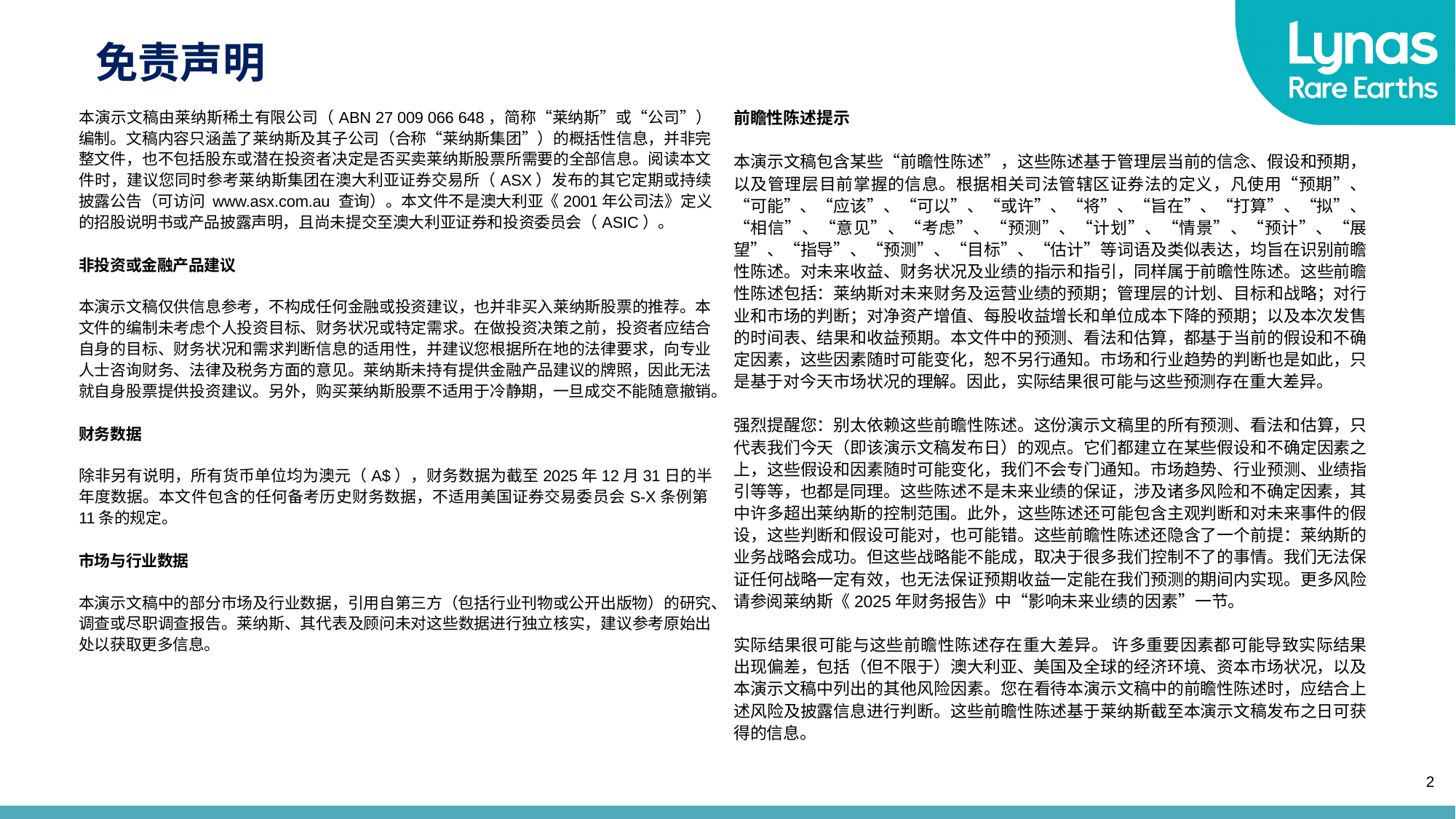

免责声明
本演示文稿由莱纳斯稀土有限公司（ABN 27 009 066 648，简称“莱纳斯”或“公司”）编制。文稿内容只涵盖了莱纳斯及其子公司（合称“莱纳斯集团”）的概括性信息，并非完整文件，也不包括股东或潜在投资者决定是否买卖莱纳斯股票所需要的全部信息。阅读本文件时，建议您同时参考莱纳斯集团在澳大利亚证券交易所（ASX）发布的其它定期或持续披露公告（可访问 www.asx.com.au 查询）。本文件不是澳大利亚《2001年公司法》定义的招股说明书或产品披露声明，且尚未提交至澳大利亚证券和投资委员会（ASIC）。

非投资或金融产品建议

本演示文稿仅供信息参考，不构成任何金融或投资建议，也并非买入莱纳斯股票的推荐。本文件的编制未考虑个人投资目标、财务状况或特定需求。在做投资决策之前，投资者应结合自身的目标、财务状况和需求判断信息的适用性，并建议您根据所在地的法律要求，向专业人士咨询财务、法律及税务方面的意见。莱纳斯未持有提供金融产品建议的牌照，因此无法就自身股票提供投资建议。另外，购买莱纳斯股票不适用于冷静期，一旦成交不能随意撤销。

财务数据

除非另有说明，所有货币单位均为澳元（A$），财务数据为截至2025年12月31日的半年度数据。本文件包含的任何备考历史财务数据，不适用美国证券交易委员会S-X条例第11条的规定。

市场与行业数据

本演示文稿中的部分市场及行业数据，引用自第三方（包括行业刊物或公开出版物）的研究、调查或尽职调查报告。莱纳斯、其代表及顾问未对这些数据进行独立核实，建议参考原始出处以获取更多信息。

前瞻性陈述提示

本演示文稿包含某些“前瞻性陈述”，这些陈述基于管理层当前的信念、假设和预期，以及管理层目前掌握的信息。根据相关司法管辖区证券法的定义，凡使用“预期”、“可能”、“应该”、“可以”、“或许”、“将”、“旨在”、“打算”、“拟”、“相信”、“意见”、“考虑”、“预测”、“计划”、“情景”、“预计”、“展望”、“指导”、“预测”、“目标”、“估计”等词语及类似表达，均旨在识别前瞻性陈述。对未来收益、财务状况及业绩的指示和指引，同样属于前瞻性陈述。这些前瞻性陈述包括：莱纳斯对未来财务及运营业绩的预期；管理层的计划、目标和战略；对行业和市场的判断；对净资产增值、每股收益增长和单位成本下降的预期；以及本次发售的时间表、结果和收益预期。本文件中的预测、看法和估算，都基于当前的假设和不确定因素，这些因素随时可能变化，恕不另行通知。市场和行业趋势的判断也是如此，只是基于对今天市场状况的理解。因此，实际结果很可能与这些预测存在重大差异。

强烈提醒您：别太依赖这些前瞻性陈述。这份演示文稿里的所有预测、看法和估算，只代表我们今天（即该演示文稿发布日）的观点。它们都建立在某些假设和不确定因素之上，这些假设和因素随时可能变化，我们不会专门通知。市场趋势、行业预测、业绩指引等等，也都是同理。这些陈述不是未来业绩的保证，涉及诸多风险和不确定因素，其中许多超出莱纳斯的控制范围。此外，这些陈述还可能包含主观判断和对未来事件的假设，这些判断和假设可能对，也可能错。这些前瞻性陈述还隐含了一个前提：莱纳斯的业务战略会成功。但这些战略能不能成，取决于很多我们控制不了的事情。我们无法保证任何战略一定有效，也无法保证预期收益一定能在我们预测的期间内实现。更多风险请参阅莱纳斯《2025年财务报告》中“影响未来业绩的因素”一节。

实际结果很可能与这些前瞻性陈述存在重大差异。 许多重要因素都可能导致实际结果出现偏差，包括（但不限于）澳大利亚、美国及全球的经济环境、资本市场状况，以及本演示文稿中列出的其他风险因素。您在看待本演示文稿中的前瞻性陈述时，应结合上述风险及披露信息进行判断。这些前瞻性陈述基于莱纳斯截至本演示文稿发布之日可获得的信息。